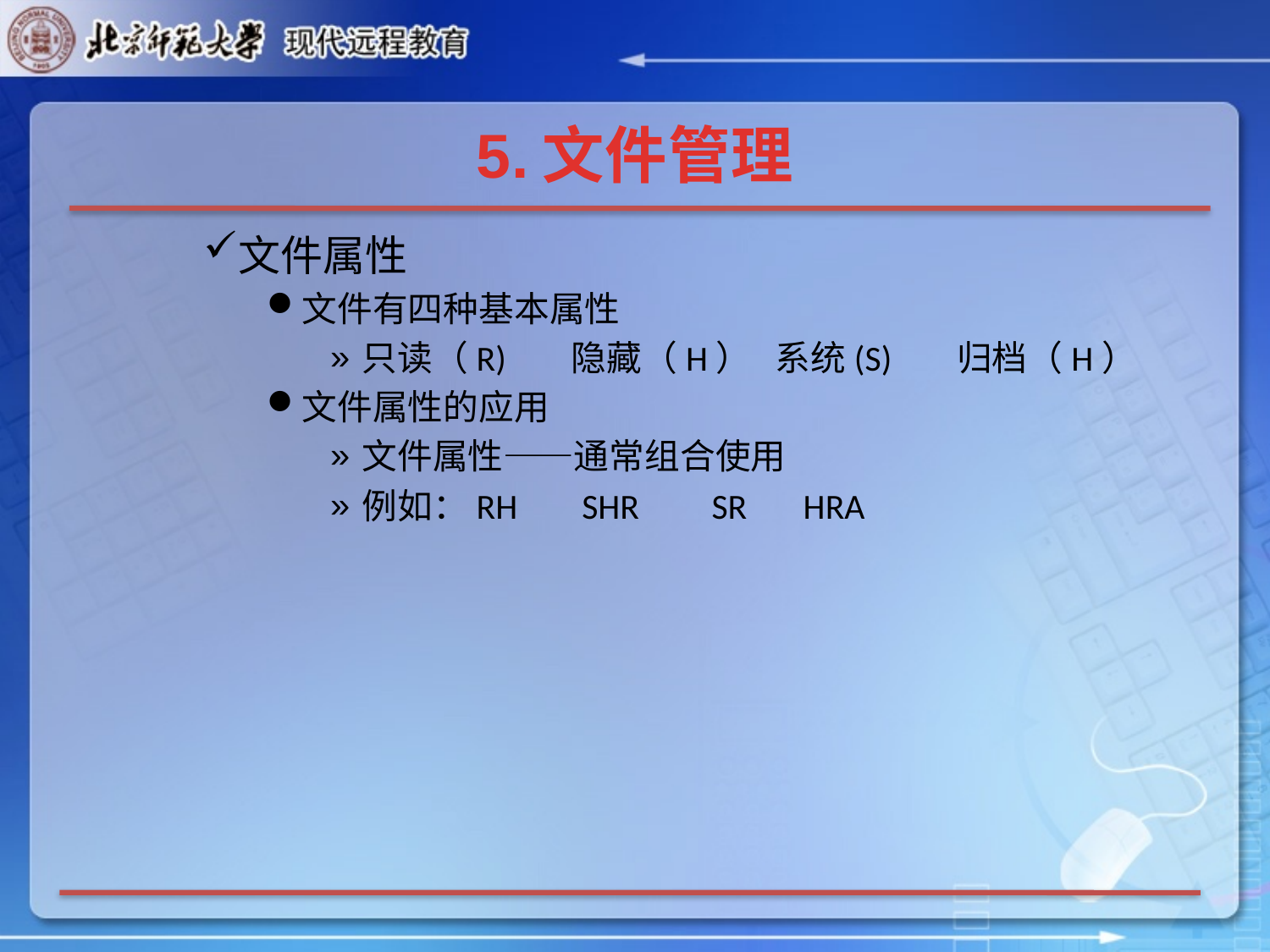

# 5.文件管理
文件属性
文件有四种基本属性
只读（R)       隐藏（H）   系统(S)       归档（H）
文件属性的应用
文件属性——通常组合使用
例如：RH        SHR         SR       HRA